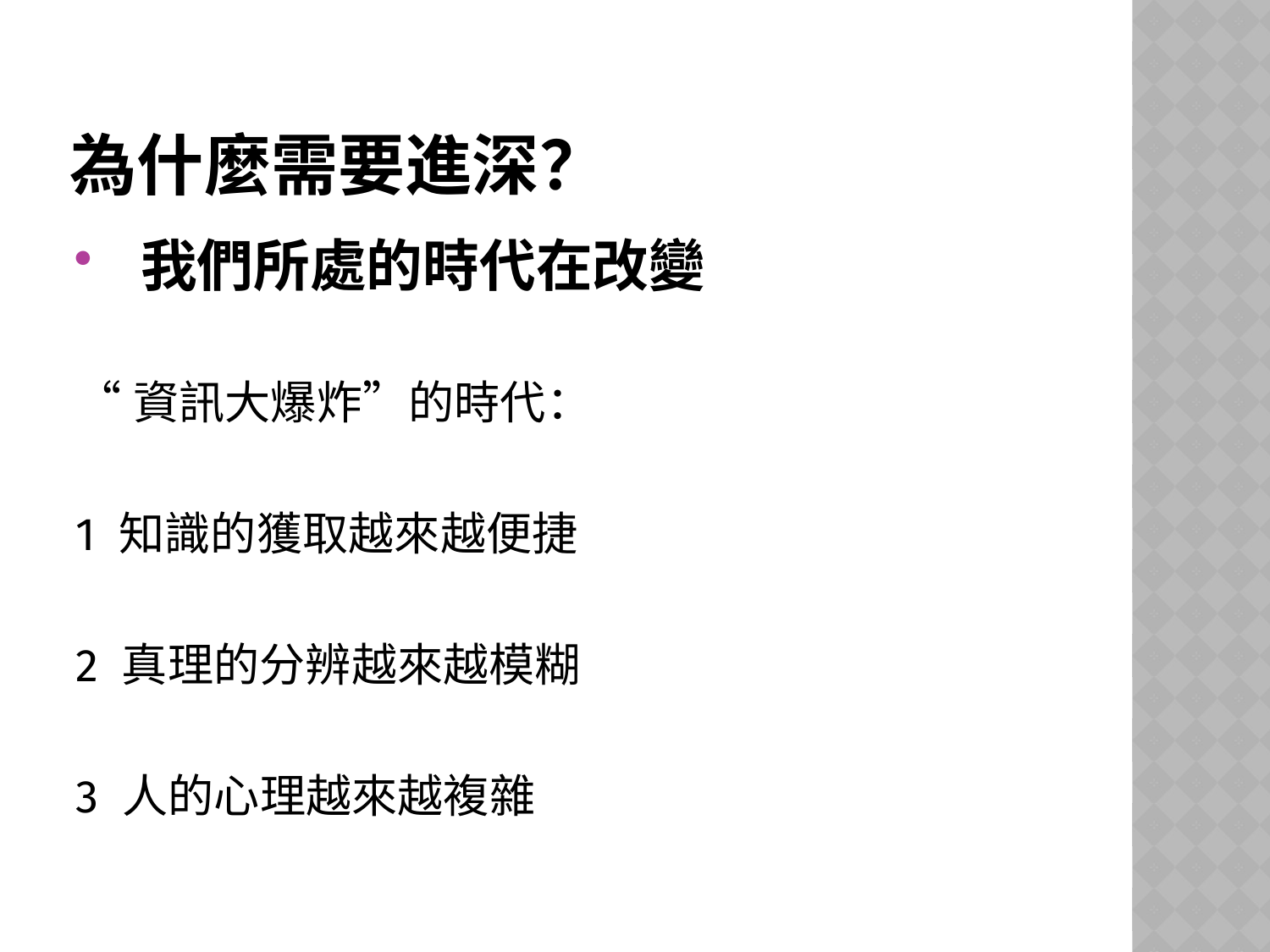

# 為什麼需要進深？
 我們所處的時代在改變

“資訊大爆炸”的時代：

1 知識的獲取越來越便捷

2 真理的分辨越來越模糊

3 人的心理越來越複雜